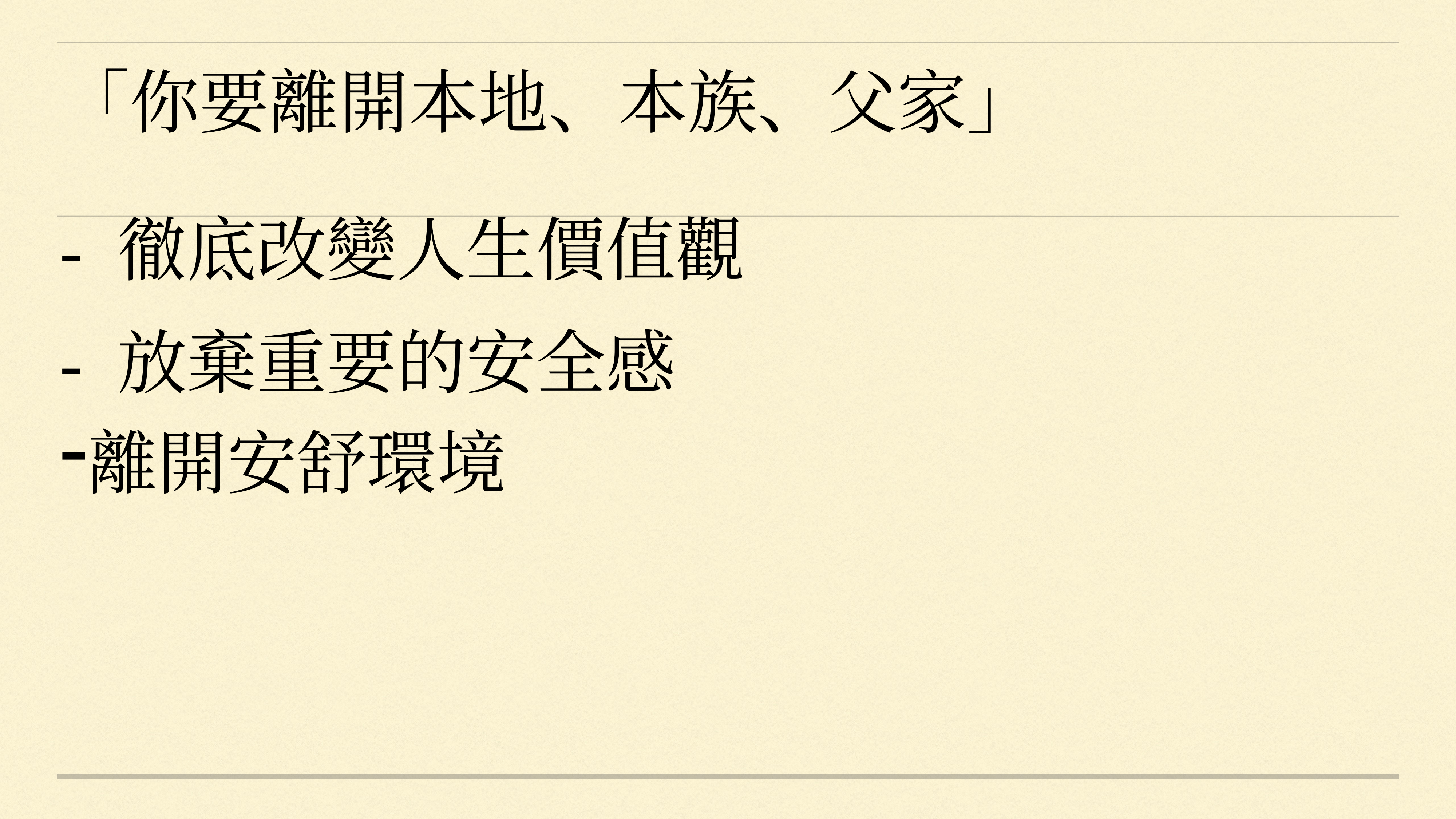

「你要離開本地、本族、父家」

- 徹底改變人生價值觀
- 放棄重要的安全感
離開安舒環境
#